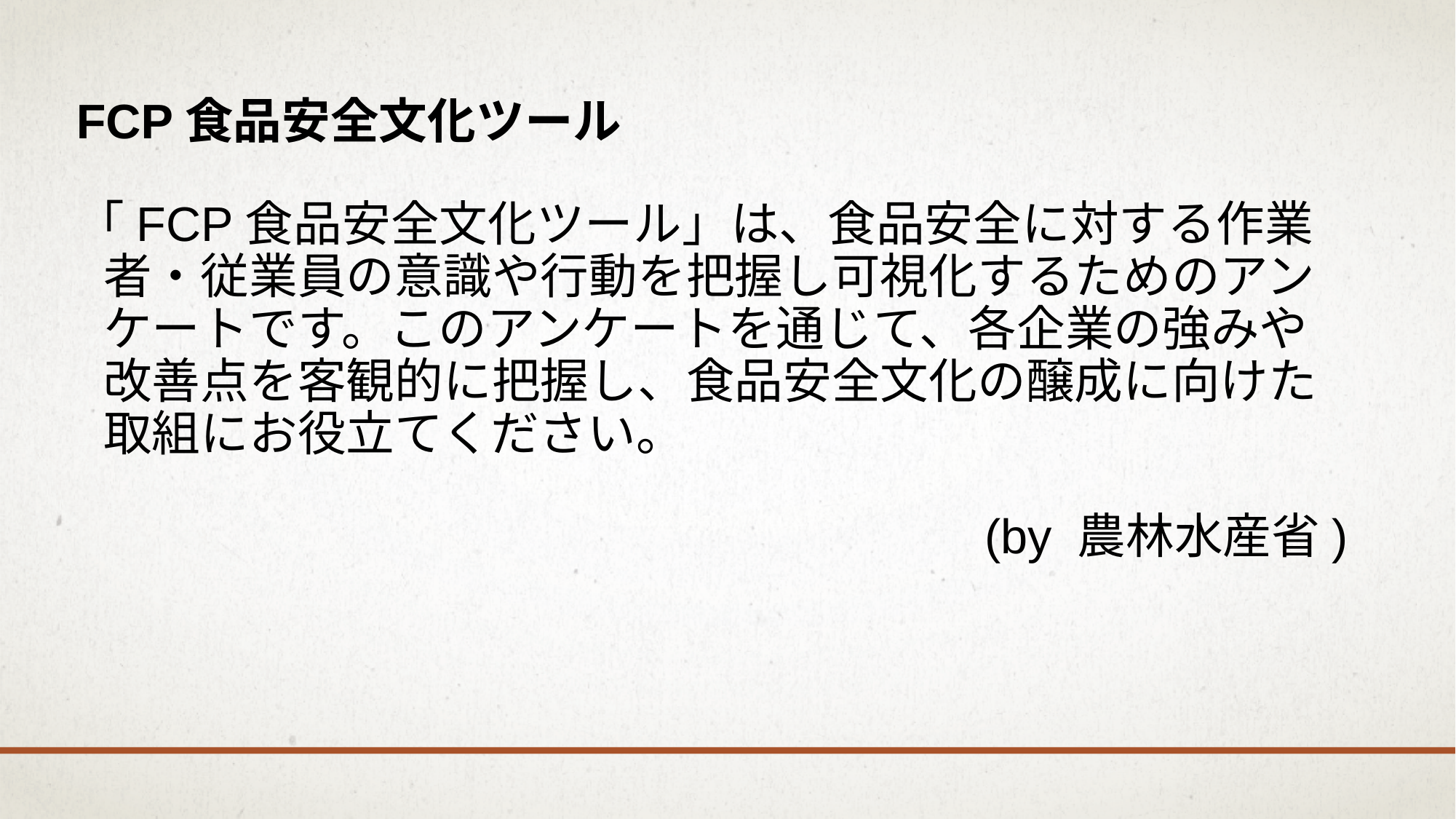

FCP食品安全文化ツール
「FCP食品安全文化ツール」は、食品安全に対する作業者・従業員の意識や行動を把握し可視化するためのアンケートです。このアンケートを通じて、各企業の強みや改善点を客観的に把握し、食品安全文化の醸成に向けた取組にお役立てください。
(by 農林水産省)